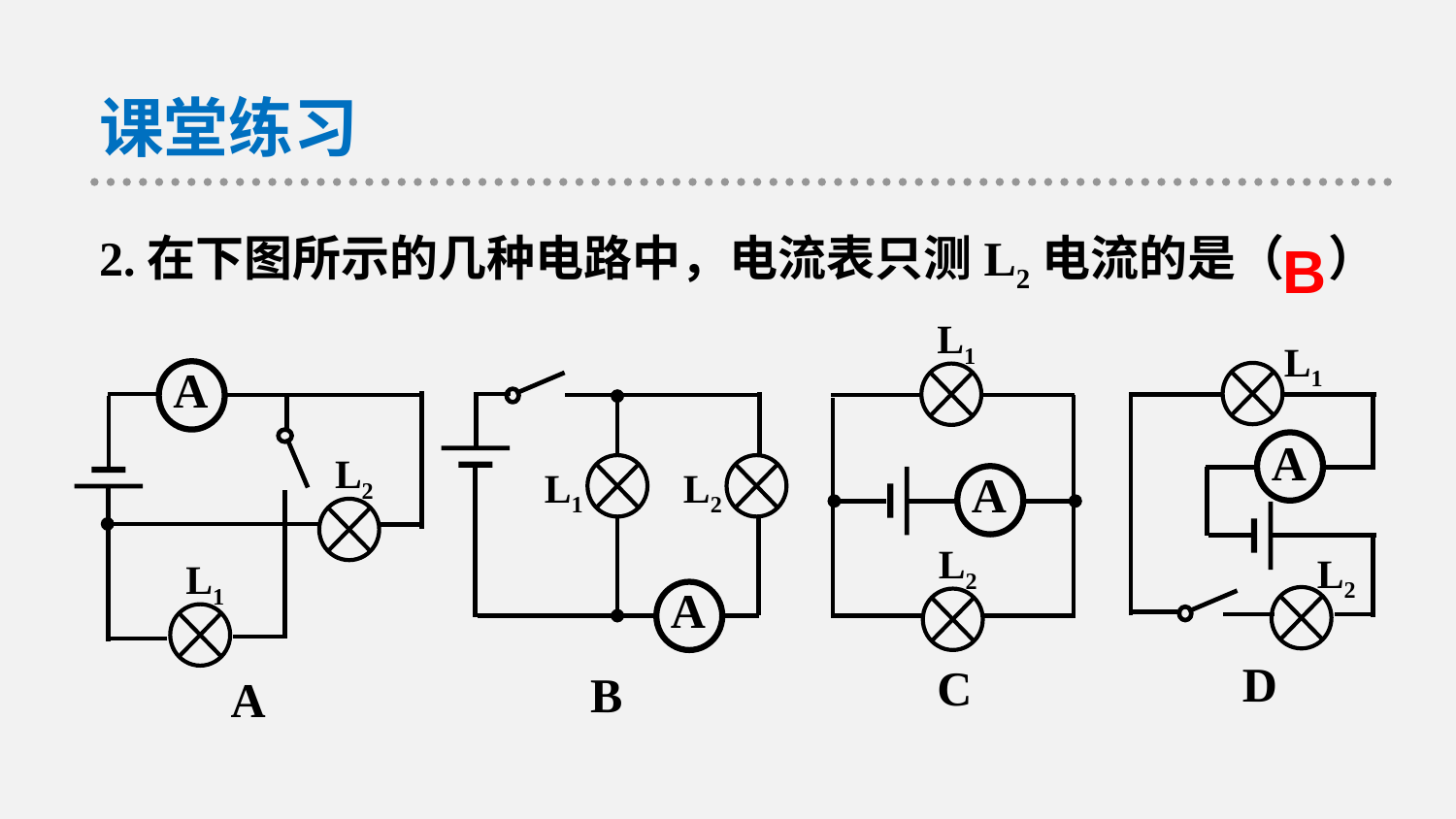

课堂练习
2.在下图所示的几种电路中，电流表只测L2电流的是（    ）

B
L1

A

L2

L1

A

L2

A

L2

L1

L1

L2

A

D
C
B
A